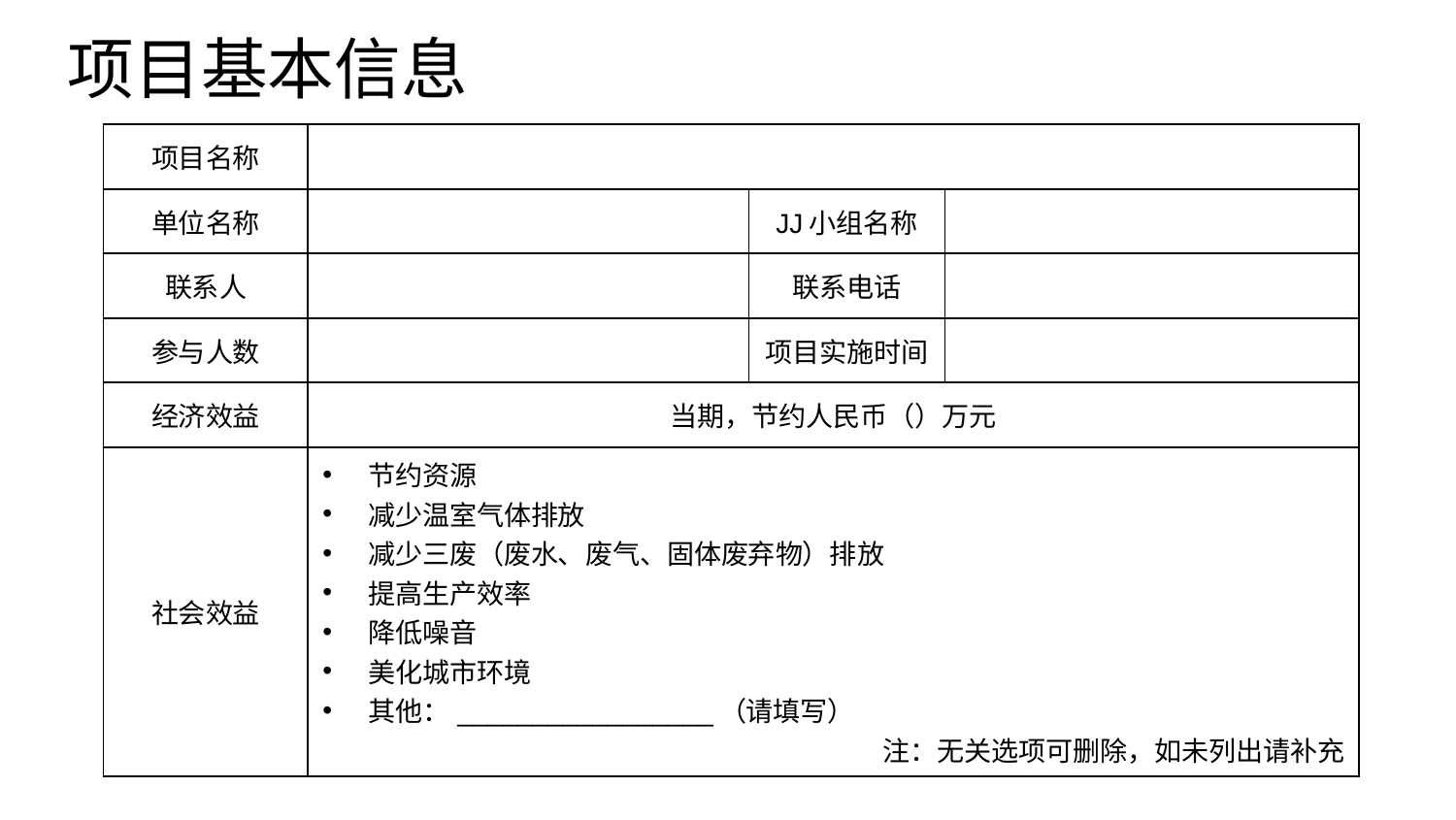

# 项目基本信息
| 项目名称 |  |  |  |
| --- | --- | --- | --- |
| 单位名称 |  | JJ小组名称 |  |
| 联系人 |  | 联系电话 |  |
| 参与人数 |  | 项目实施时间 |  |
| 经济效益 | 当期，节约人民币（）万元 |  |  |
| 社会效益 | 节约资源 减少温室气体排放 减少三废（废水、废气、固体废弃物）排放 提高生产效率 降低噪音 美化城市环境 其他：\_\_\_\_\_\_\_\_\_\_\_\_\_\_\_\_\_（请填写） 注：无关选项可删除，如未列出请补充 |  |  |